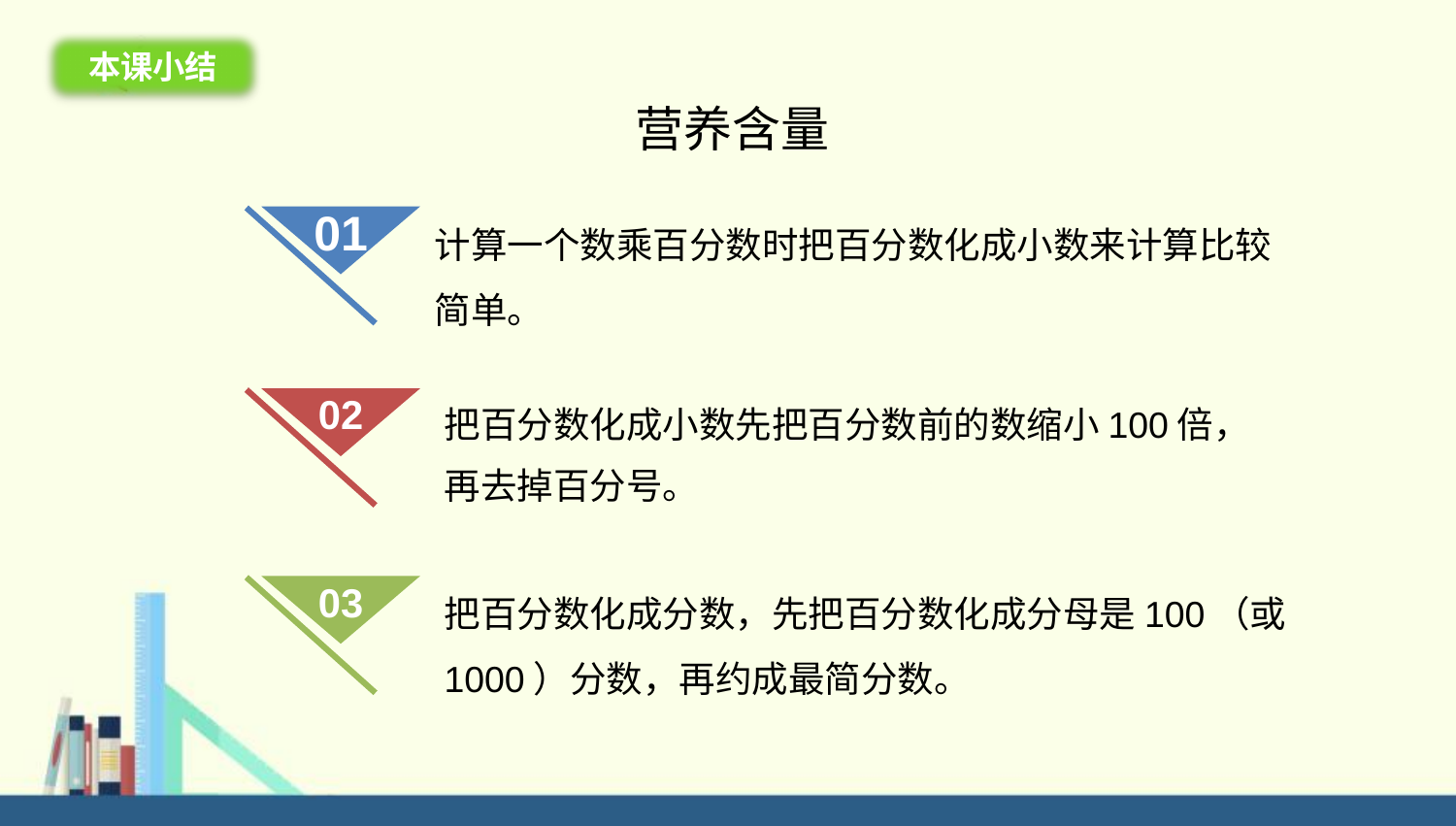

本课小结
营养含量
计算一个数乘百分数时把百分数化成小数来计算比较简单。
01
把百分数化成小数先把百分数前的数缩小100倍，再去掉百分号。
02
03
把百分数化成分数，先把百分数化成分母是100（或1000）分数，再约成最简分数。